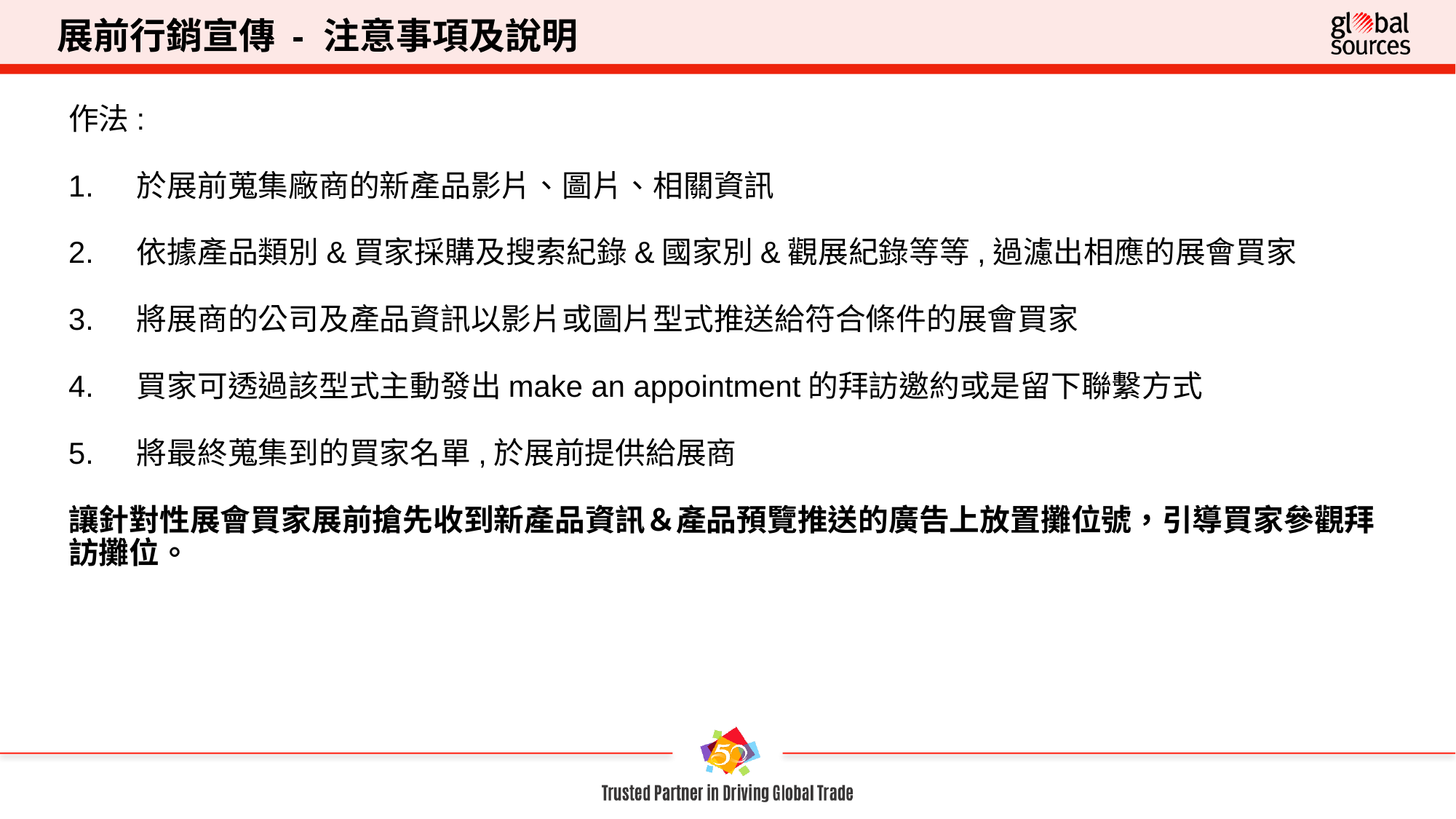

展前行銷宣傳 - 注意事項及說明
作法:
於展前蒐集廠商的新產品影片、圖片、相關資訊
依據產品類別&買家採購及搜索紀錄&國家別&觀展紀錄等等,過濾出相應的展會買家
將展商的公司及產品資訊以影片或圖片型式推送給符合條件的展會買家
買家可透過該型式主動發出make an appointment的拜訪邀約或是留下聯繫方式
將最終蒐集到的買家名單,於展前提供給展商
讓針對性展會買家展前搶先收到新產品資訊＆產品預覽推送的廣告上放置攤位號，引導買家參觀拜訪攤位。